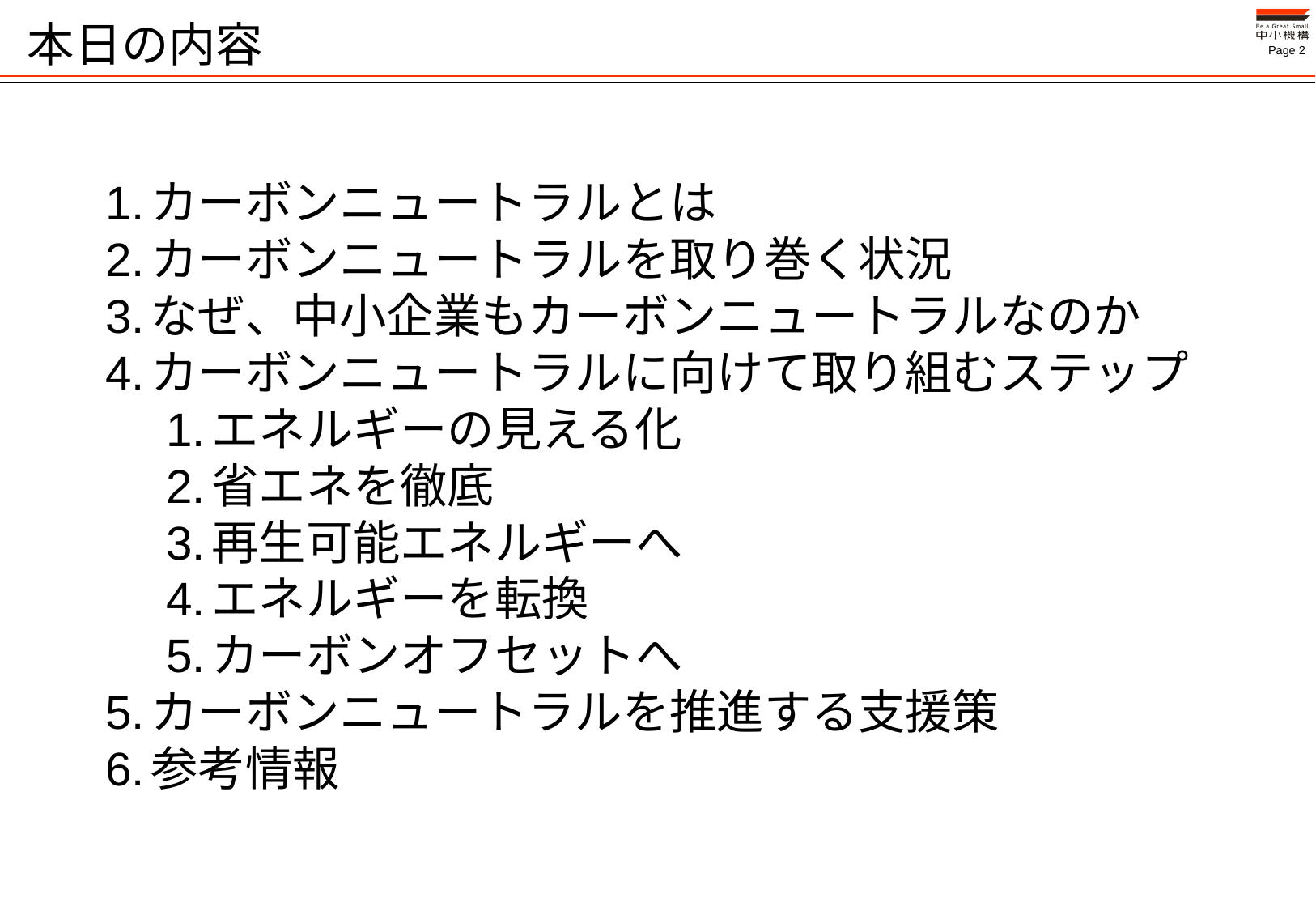

# 本日の内容
カーボンニュートラルとは
カーボンニュートラルを取り巻く状況
なぜ、中小企業もカーボンニュートラルなのか
カーボンニュートラルに向けて取り組むステップ
エネルギーの見える化
省エネを徹底
再生可能エネルギーへ
エネルギーを転換
カーボンオフセットへ
カーボンニュートラルを推進する支援策
参考情報